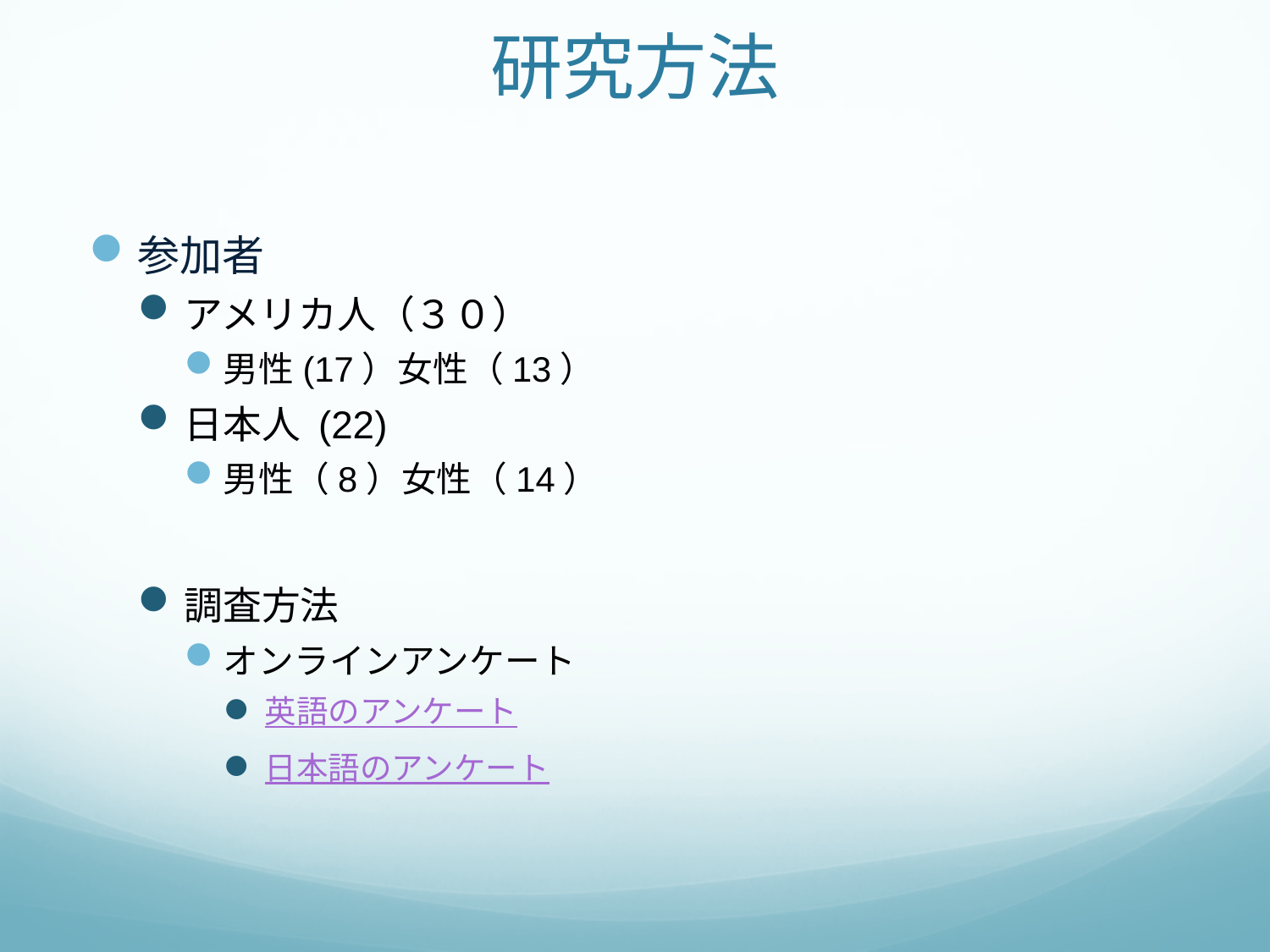

# 研究方法
参加者
アメリカ人（３０）
男性(17）女性（13）
日本人 (22)
男性（8）女性（14）

調査方法
オンラインアンケート
英語のアンケート
日本語のアンケート